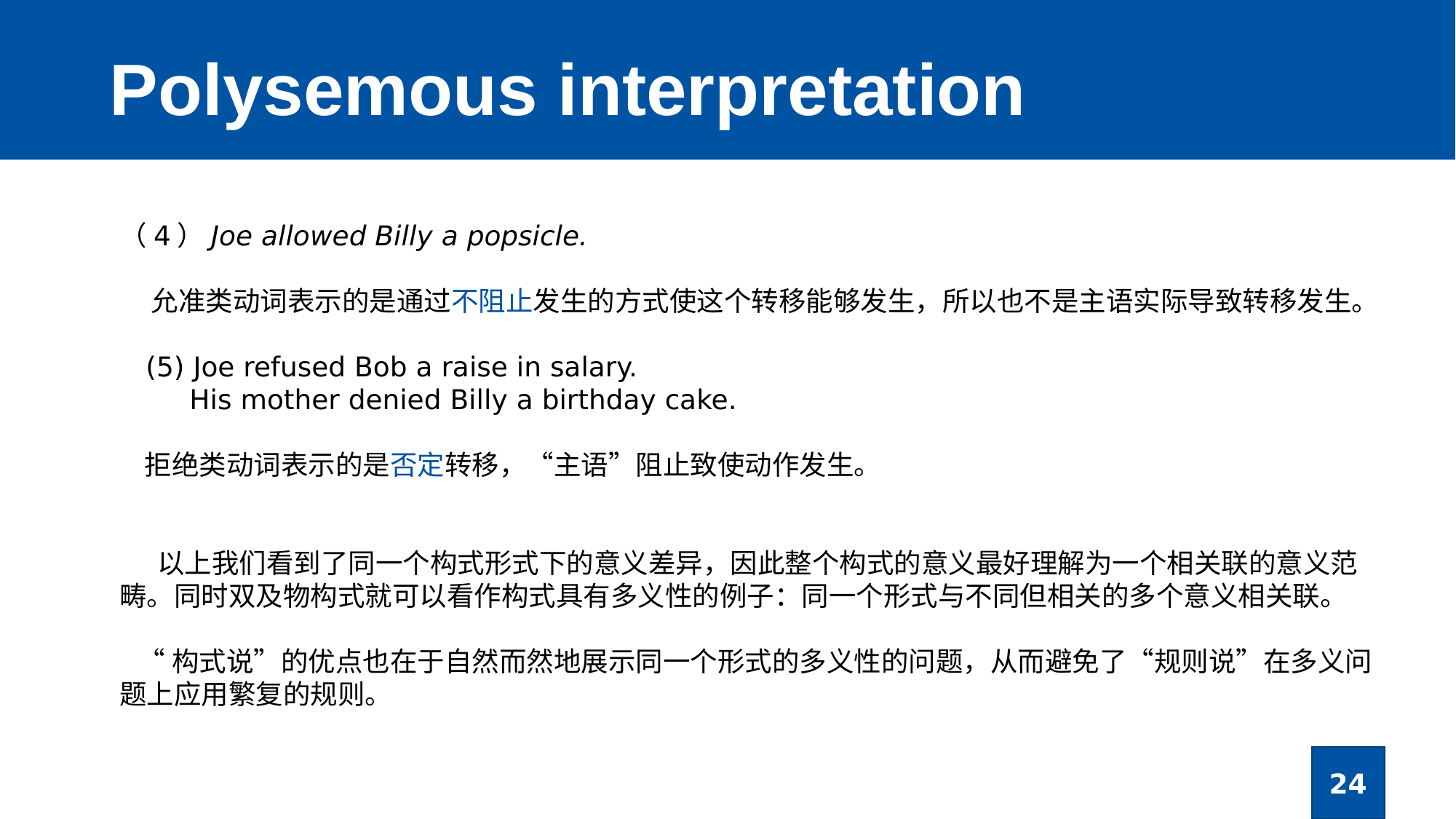

Polysemous interpretation
（4）Joe allowed Billy a popsicle.
    允准类动词表示的是通过不阻止发生的方式使这个转移能够发生，所以也不是主语实际导致转移发生。

   (5) Joe refused Bob a raise in salary.
        His mother denied Billy a birthday cake.
   拒绝类动词表示的是否定转移，“主语”阻止致使动作发生。

     以上我们看到了同一个构式形式下的意义差异，因此整个构式的意义最好理解为一个相关联的意义范畴。同时双及物构式就可以看作构式具有多义性的例子：同一个形式与不同但相关的多个意义相关联。

   “构式说”的优点也在于自然而然地展示同一个形式的多义性的问题，从而避免了“规则说”在多义问题上应用繁复的规则。

24